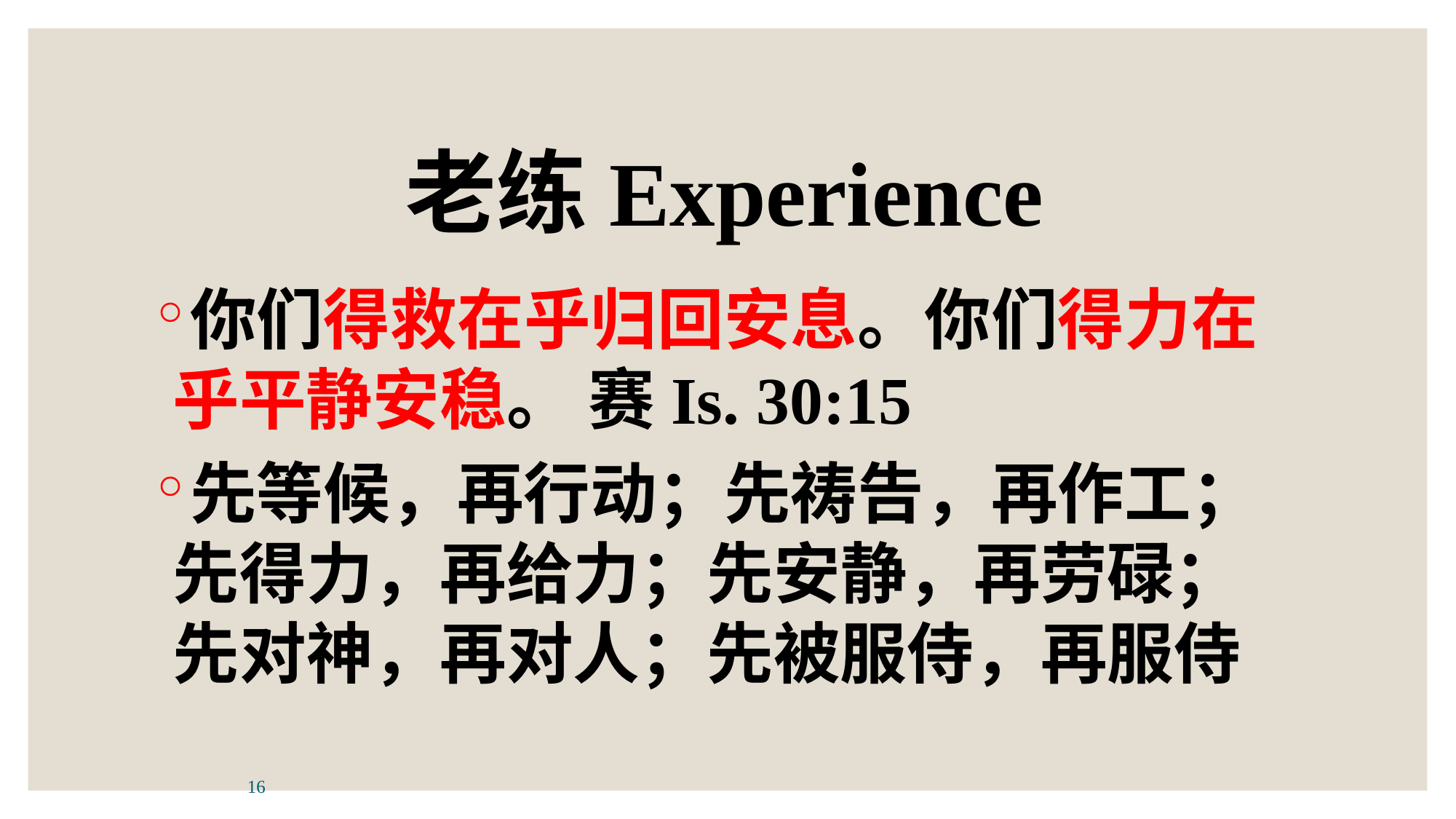

老练Experience
你们得救在乎归回安息。你们得力在乎平静安稳。 赛Is. 30:15
先等候，再行动；先祷告，再作工；先得力，再给力；先安静，再劳碌；先对神，再对人；先被服侍，再服侍
16